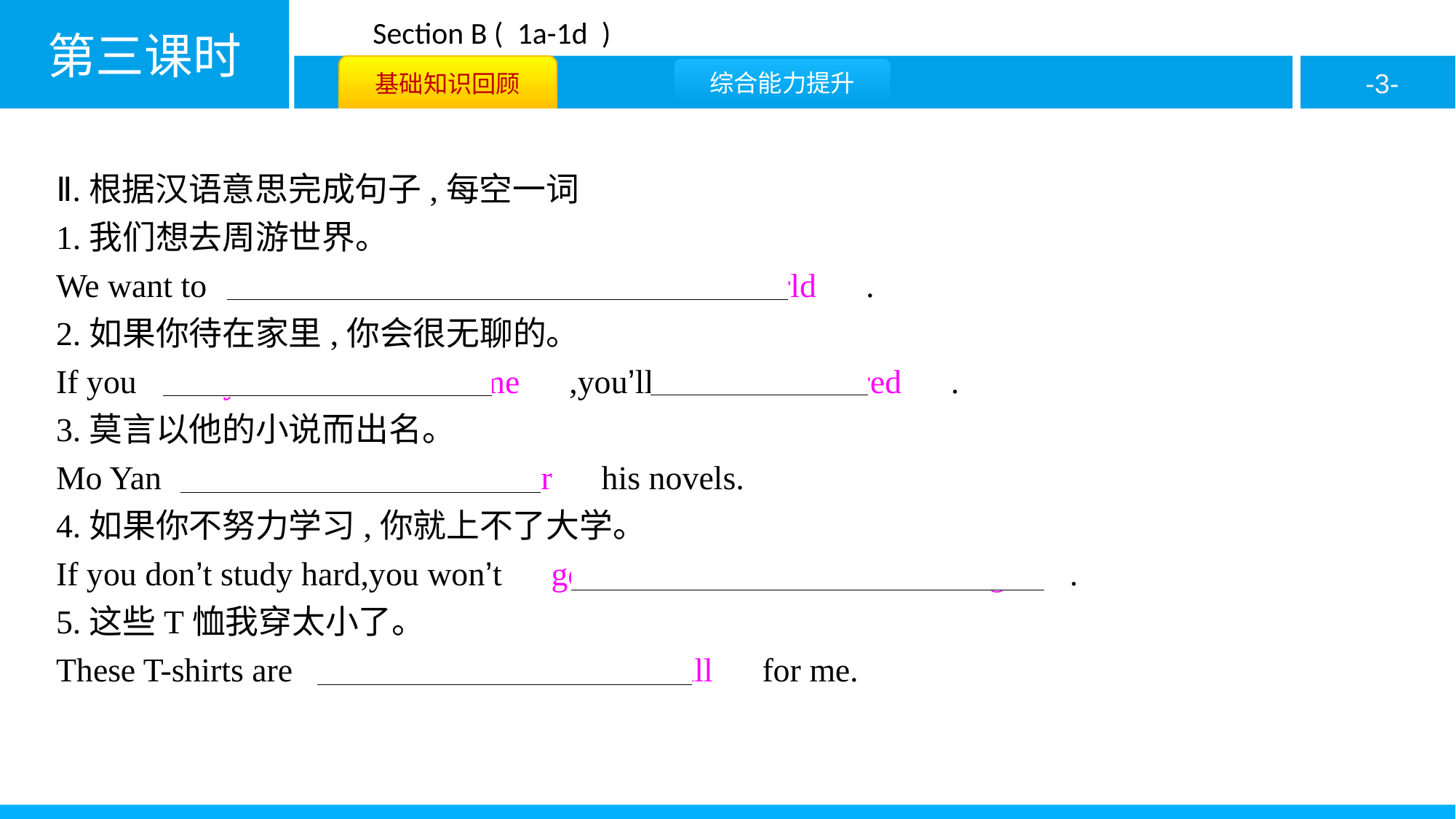

Ⅱ.根据汉语意思完成句子,每空一词
1.我们想去周游世界。
We want to　travel　 　around　 　the　 　world　.
2.如果你待在家里,你会很无聊的。
If you　stay　 　at　 　home　,you’ll　be　 　bored　.
3.莫言以他的小说而出名。
Mo Yan　is　 　famous　 　for　his novels.
4.如果你不努力学习,你就上不了大学。
If you don’t study hard,you won’t　go　 　to　 　the　 　college　.
5.这些T恤我穿太小了。
These T-shirts are　much　 　too　 　small　for me.